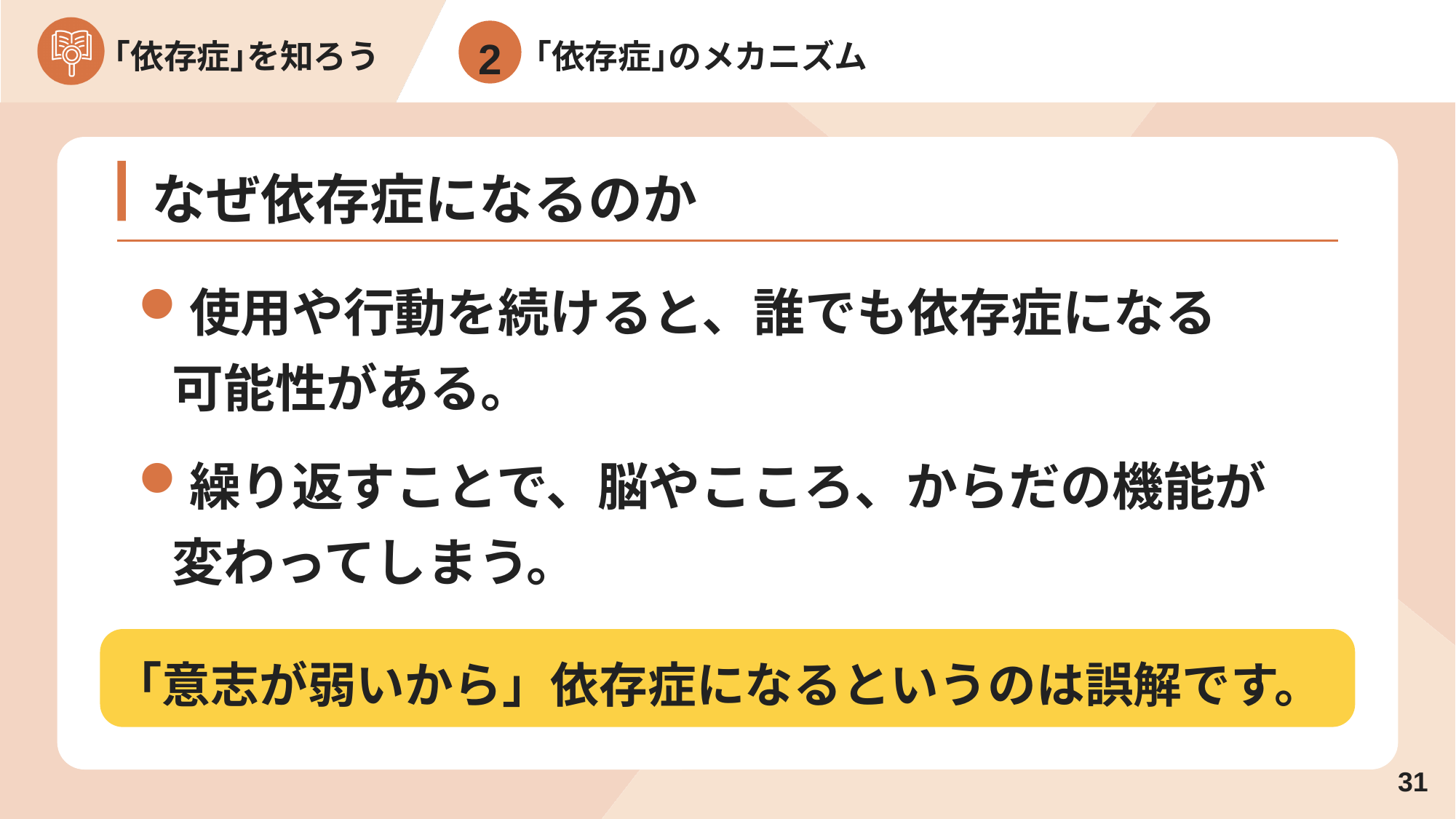

2
｢依存症｣のメカニズム

なぜ依存症になるのか
使用や行動を続けると、誰でも依存症になる　可能性がある。
繰り返すことで、脳やこころ、からだの機能が変わってしまう。

｢意志が弱いから」依存症になるというのは誤解です。
31